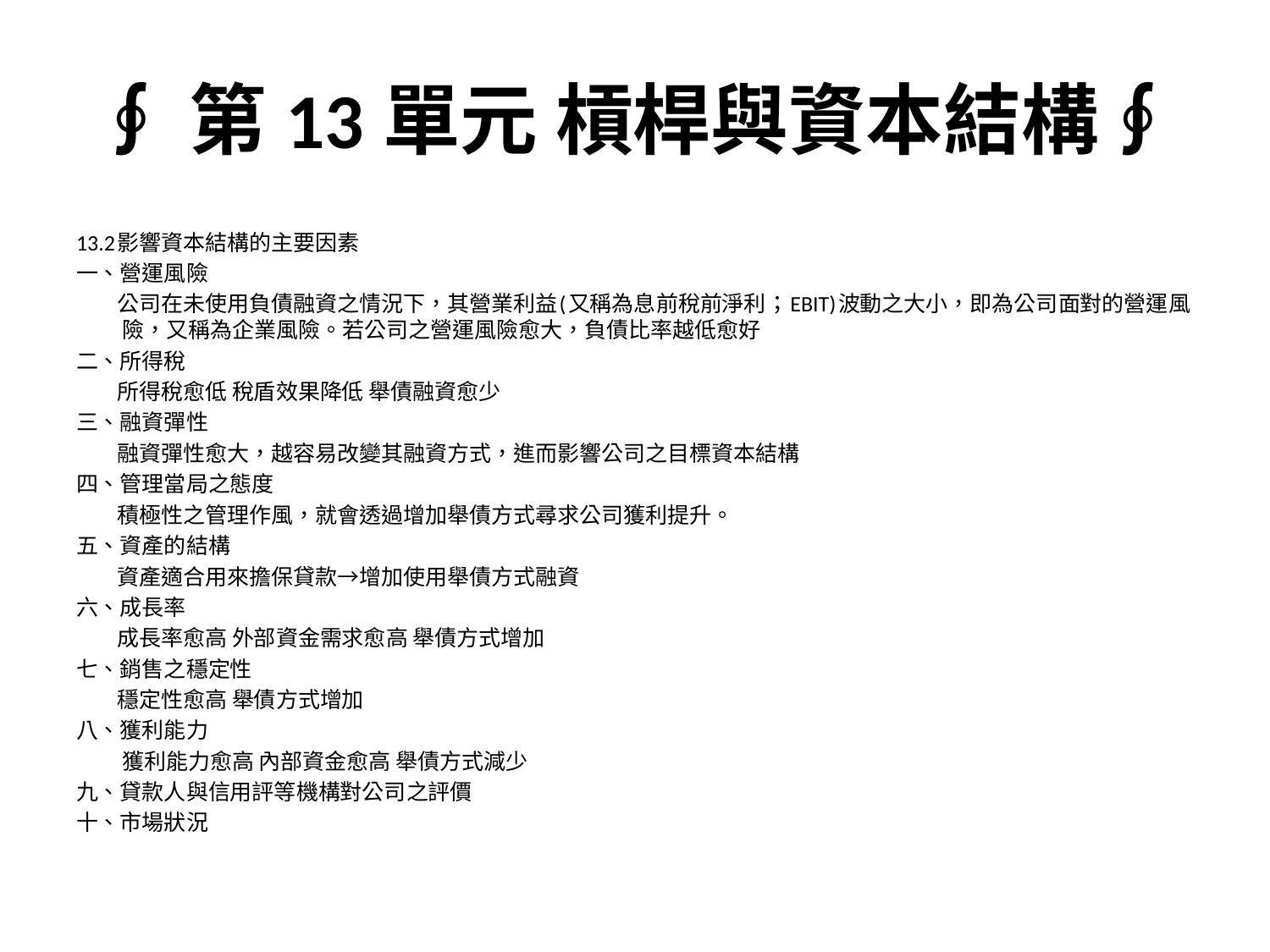

# ∮第13單元 槓桿與資本結構∮
13.2影響資本結構的主要因素
一、營運風險
        公司在未使用負債融資之情況下，其營業利益(又稱為息前稅前淨利；EBIT)波動之大小，即為公司面對的營運風險，又稱為企業風險。若公司之營運風險愈大，負債比率越低愈好
二、所得稅
        所得稅愈低 稅盾效果降低 舉債融資愈少
三、融資彈性
        融資彈性愈大，越容易改變其融資方式，進而影響公司之目標資本結構
四、管理當局之態度
        積極性之管理作風，就會透過增加舉債方式尋求公司獲利提升。
五、資產的結構
        資產適合用來擔保貸款→增加使用舉債方式融資
六、成長率
        成長率愈高 外部資金需求愈高 舉債方式增加
七、銷售之穩定性
        穩定性愈高 舉債方式增加
八、獲利能力
         獲利能力愈高 內部資金愈高 舉債方式減少
九、貸款人與信用評等機構對公司之評價
十、市場狀況